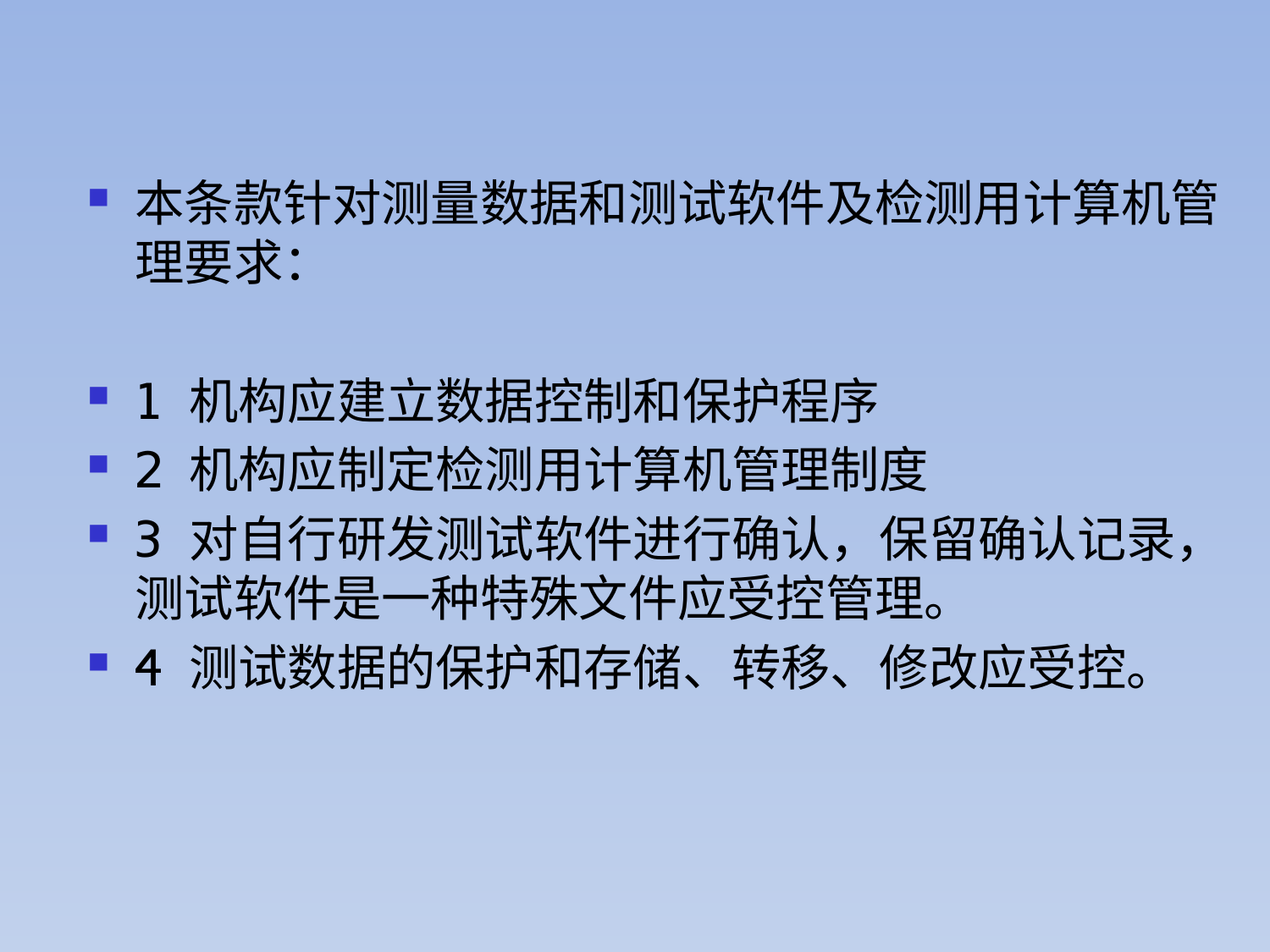

本条款针对测量数据和测试软件及检测用计算机管理要求：

1 机构应建立数据控制和保护程序
2 机构应制定检测用计算机管理制度
3 对自行研发测试软件进行确认，保留确认记录，测试软件是一种特殊文件应受控管理。
4 测试数据的保护和存储、转移、修改应受控。